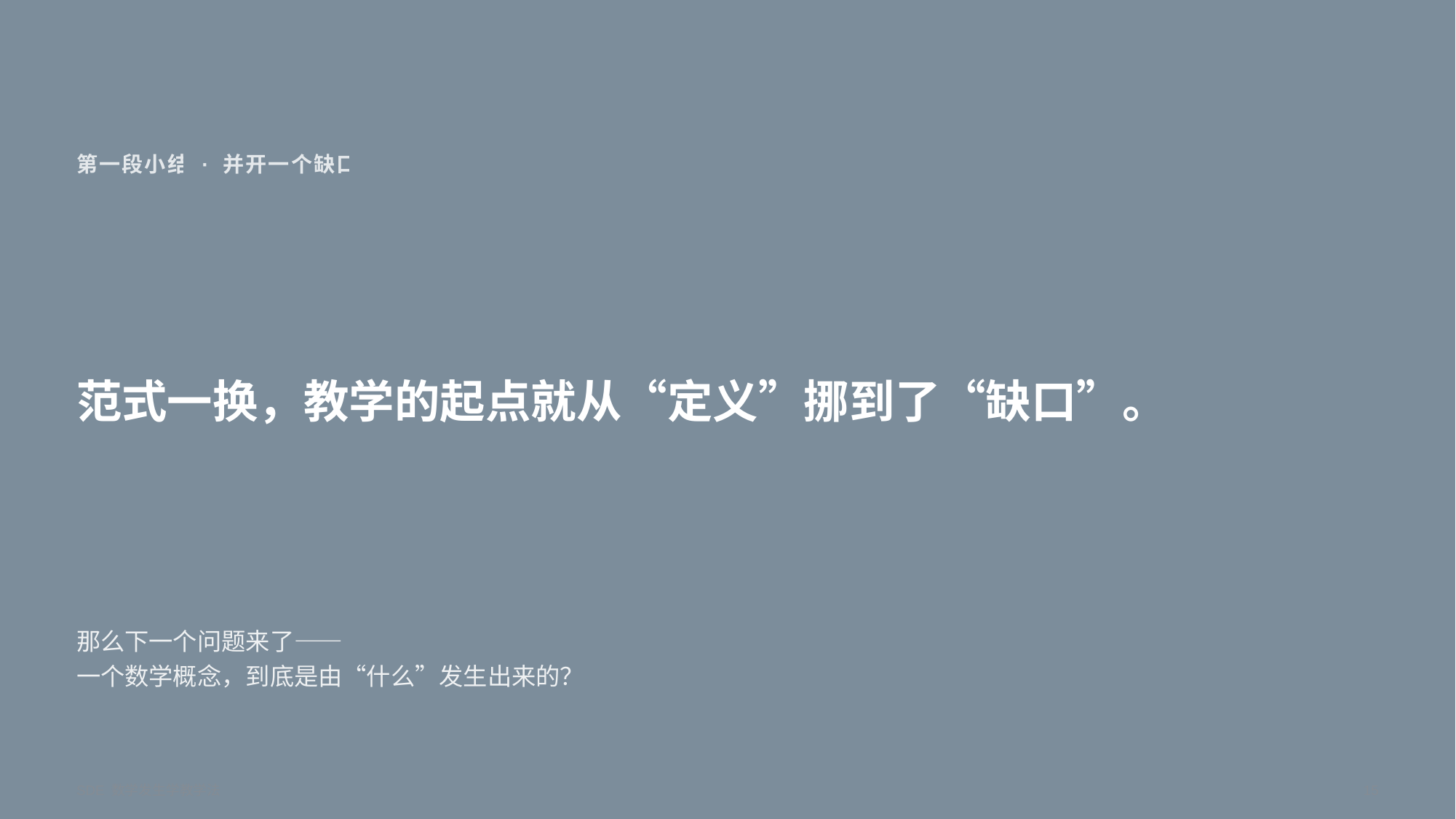

第一段小结 · 并开一个缺口
范式一换，教学的起点就从“定义”挪到了“缺口”。
那么下一个问题来了——
一个数学概念，到底是由“什么”发生出来的？
SDE 数学发生学教学法
15